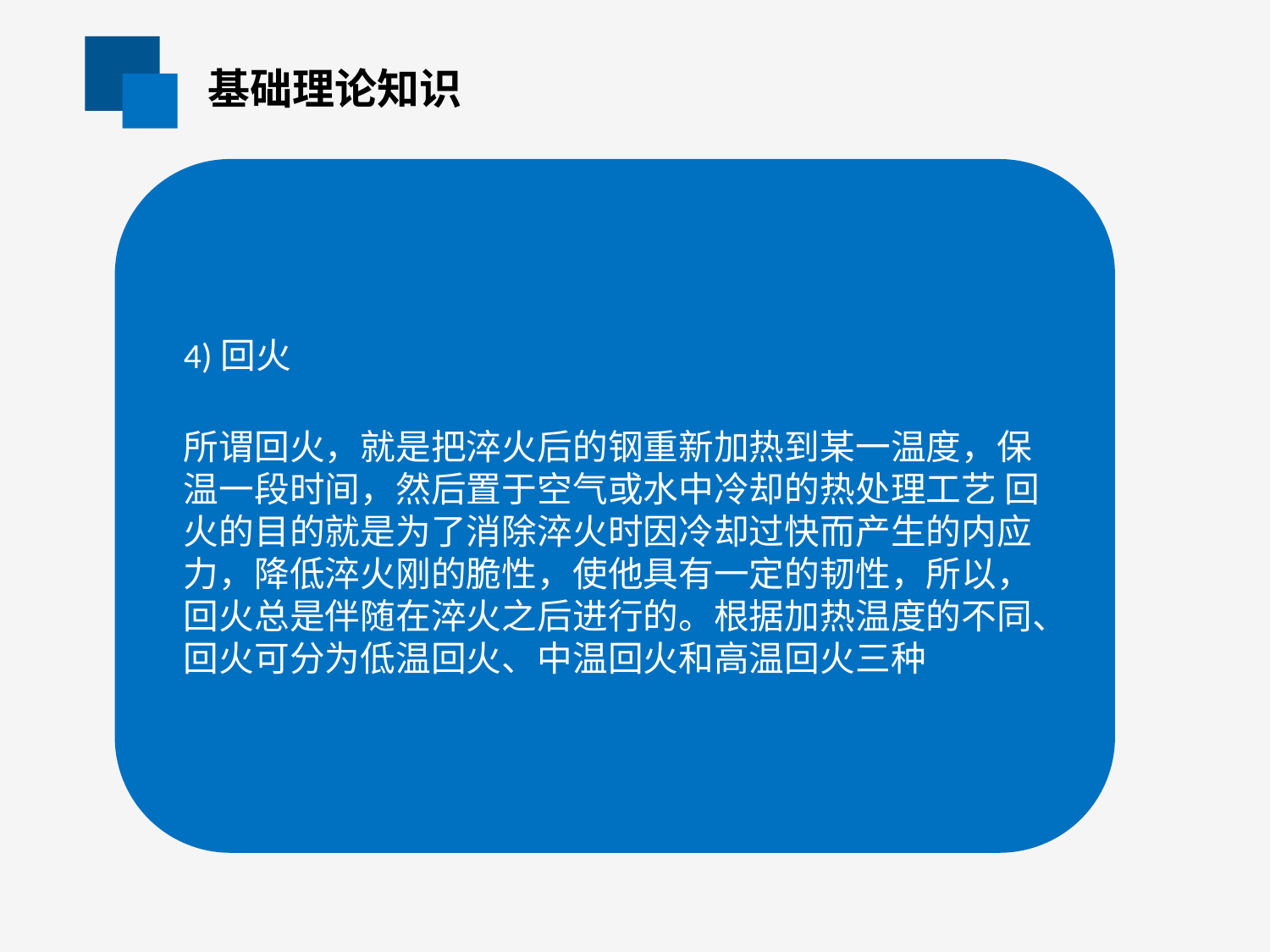

# 基础理论知识
4)回火

所谓回火，就是把淬火后的钢重新加热到某一温度，保温一段时间，然后置于空气或水中冷却的热处理工艺 回火的目的就是为了消除淬火时因冷却过快而产生的内应力，降低淬火刚的脆性，使他具有一定的韧性，所以，回火总是伴随在淬火之后进行的。根据加热温度的不同、回火可分为低温回火、中温回火和高温回火三种